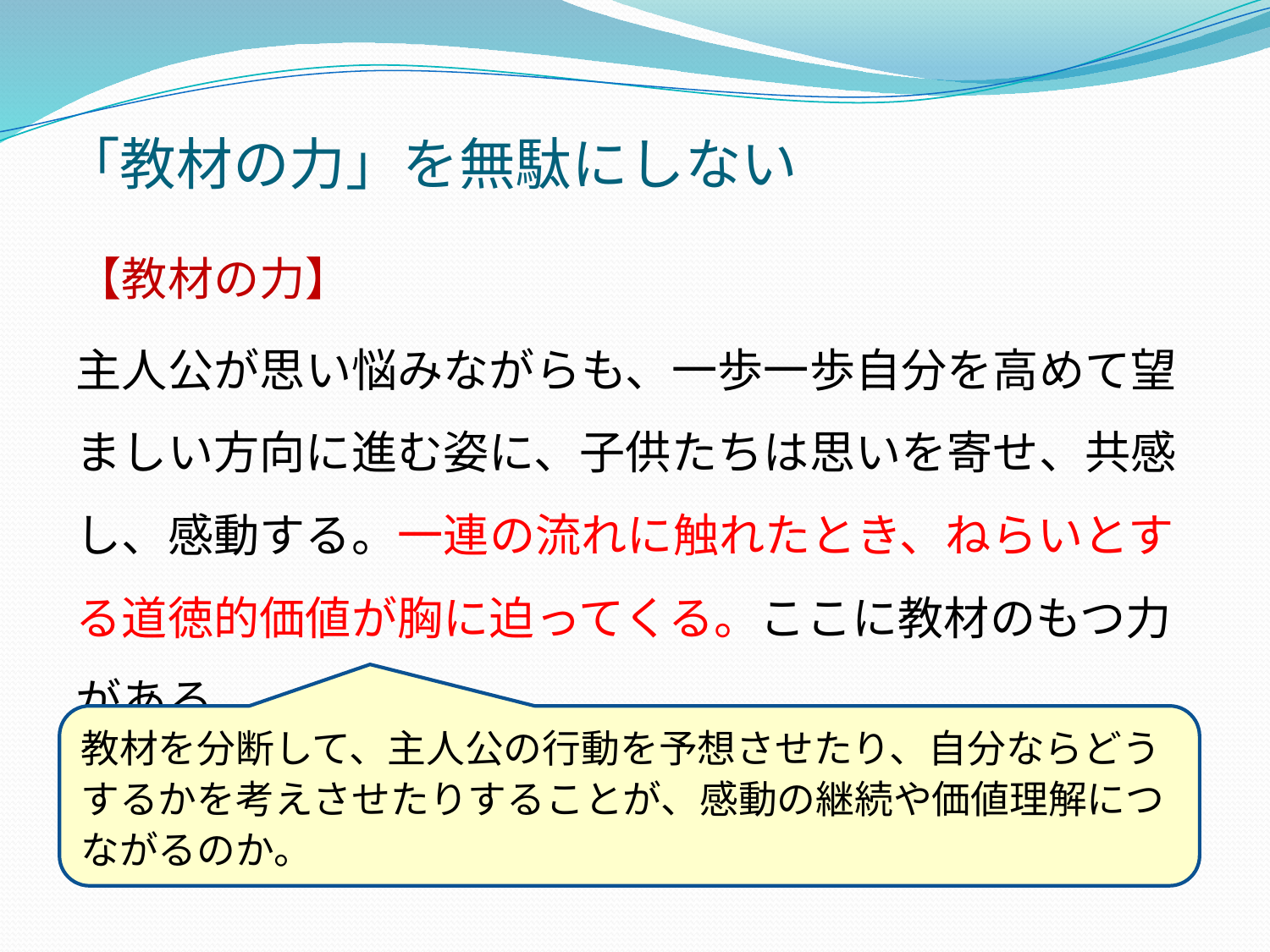

# 「教材の力」を無駄にしない
【教材の力】
主人公が思い悩みながらも、一歩一歩自分を高めて望ましい方向に進む姿に、子供たちは思いを寄せ、共感し、感動する。一連の流れに触れたとき、ねらいとする道徳的価値が胸に迫ってくる。ここに教材のもつ力がある。
教材を分断して、主人公の行動を予想させたり、自分ならどうするかを考えさせたりすることが、感動の継続や価値理解につながるのか。